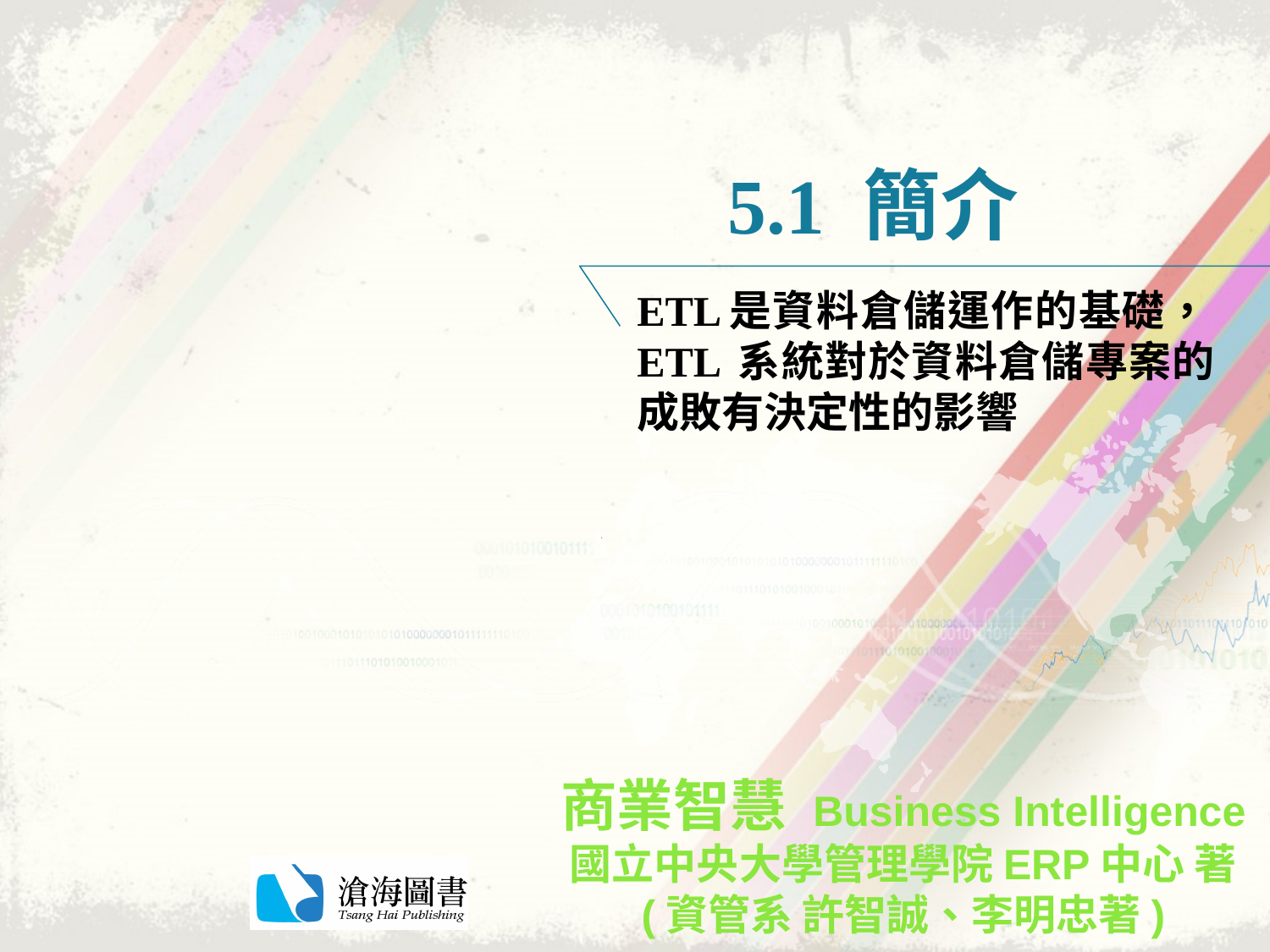

# 5.1 簡介
ETL是資料倉儲運作的基礎，ETL 系統對於資料倉儲專案的成敗有決定性的影響